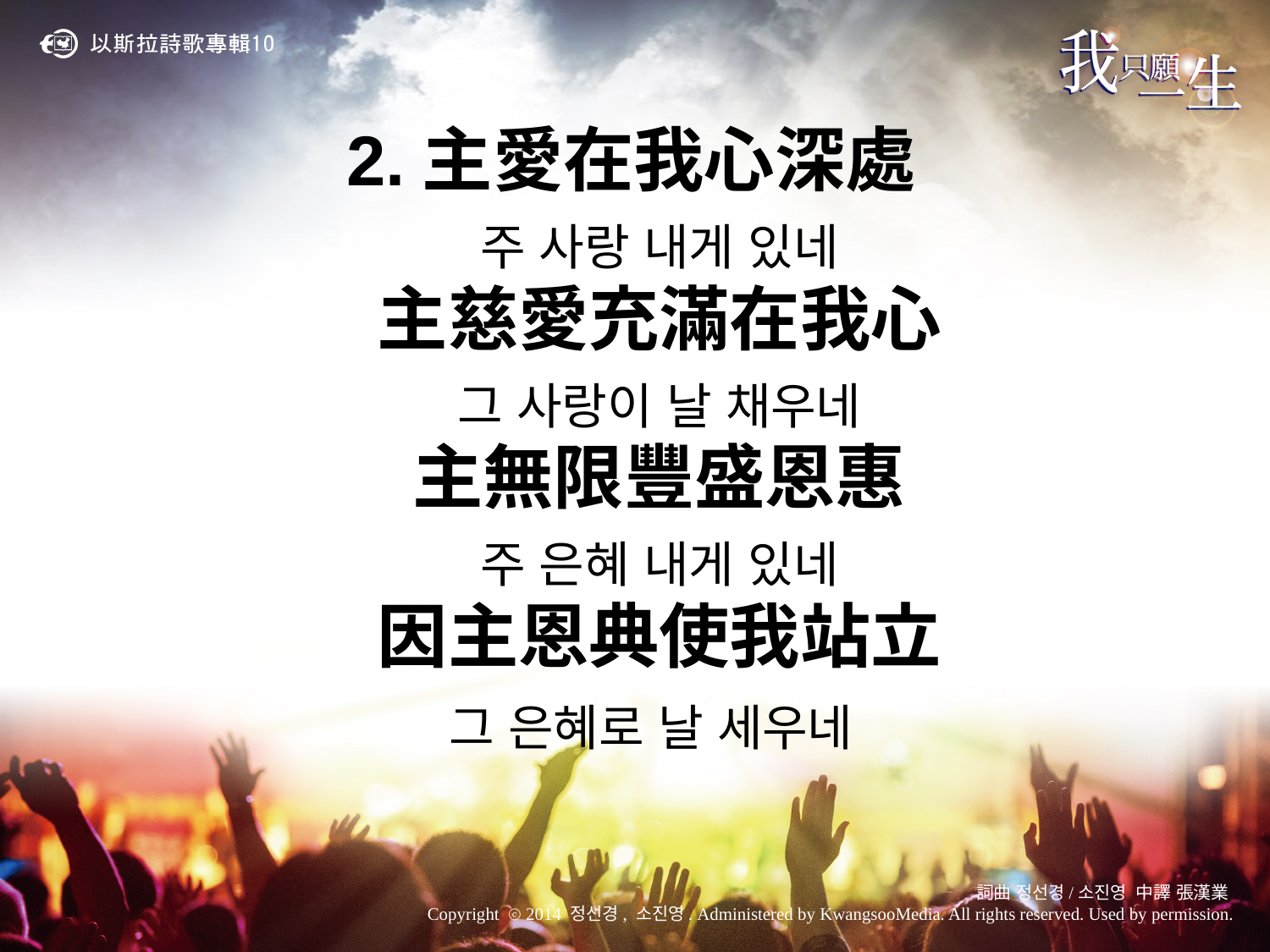

2.主愛在我心深處
  주 사랑 내게 있네
  主慈愛充滿在我心
  그 사랑이 날 채우네
  主無限豐盛恩惠
  주 은혜 내게 있네
  因主恩典使我站立
  그 은혜로 날 세우네
詞曲 정선경/소진영  中譯 張漢業
Copyright  ⓒ 2014 정선경, 소진영. Administered by KwangsooMedia. All rights reserved. Used by permission.